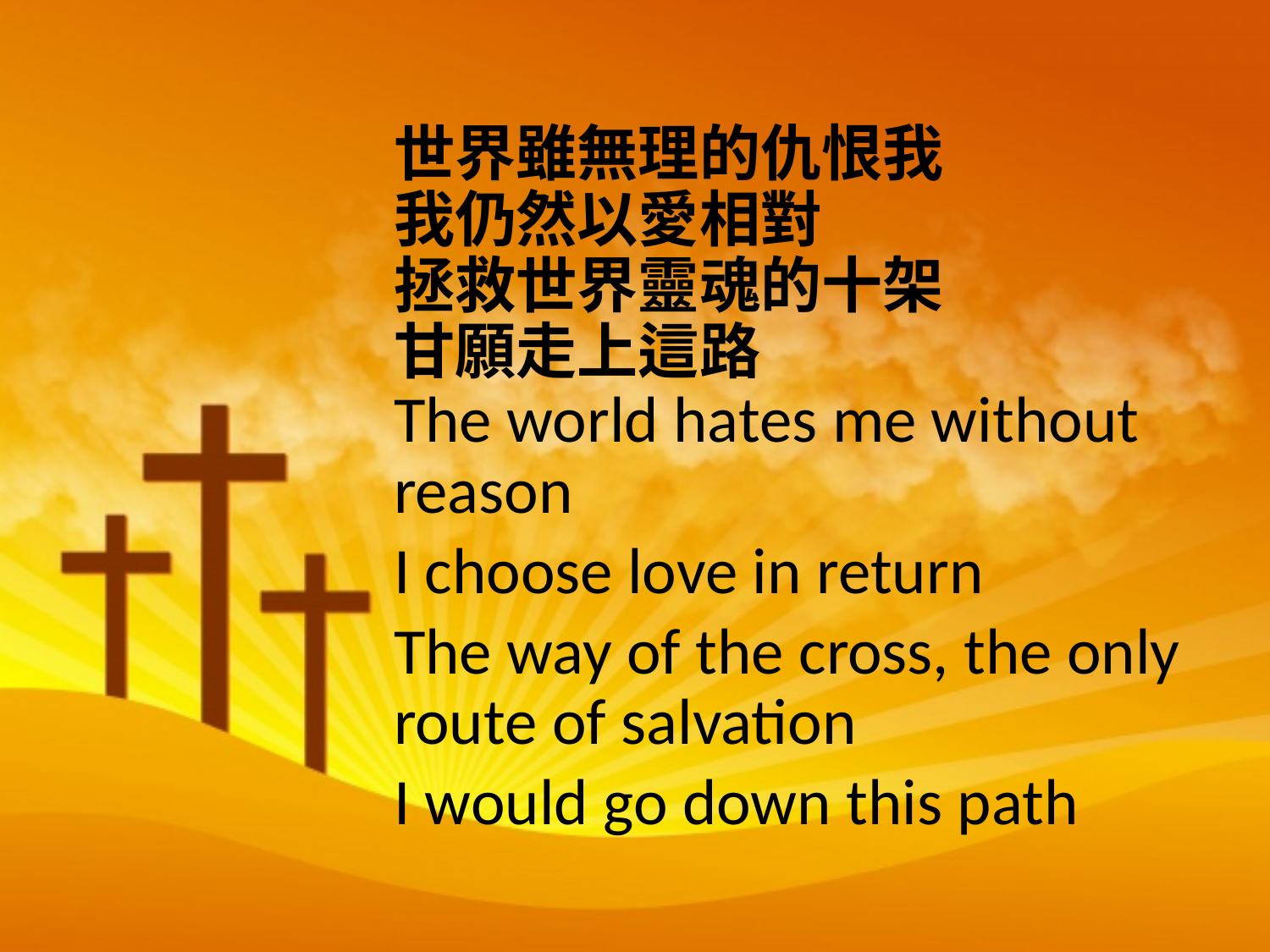

世界雖無理的仇恨我
我仍然以愛相對
拯救世界靈魂的十架
甘願走上這路
The world hates me without reason
I choose love in return
The way of the cross, the only route of salvation
I would go down this path